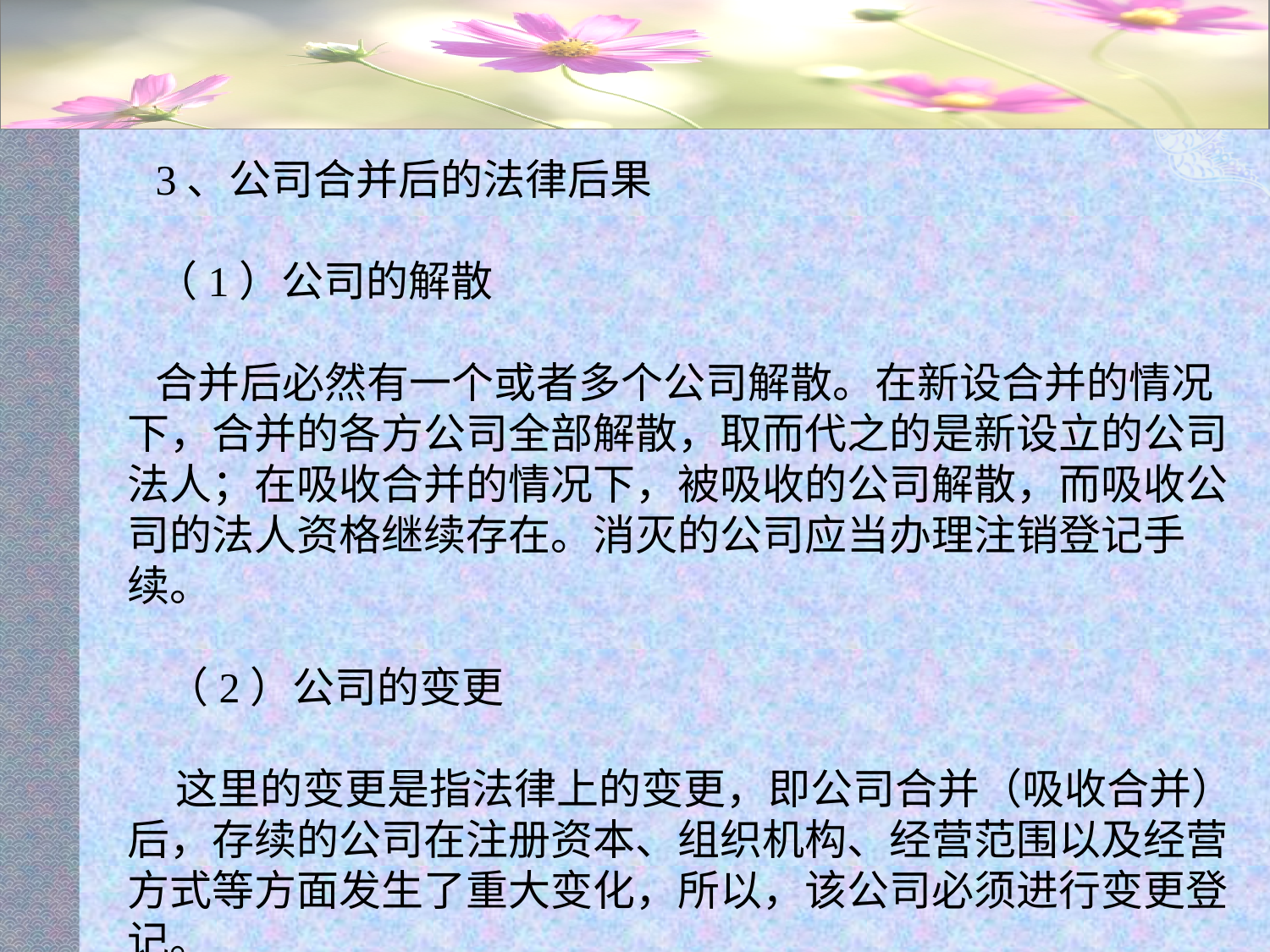

#
3、公司合并后的法律后果

（1）公司的解散

合并后必然有一个或者多个公司解散。在新设合并的情况下，合并的各方公司全部解散，取而代之的是新设立的公司法人；在吸收合并的情况下，被吸收的公司解散，而吸收公司的法人资格继续存在。消灭的公司应当办理注销登记手续。
   （2）公司的变更
    这里的变更是指法律上的变更，即公司合并（吸收合并）后，存续的公司在注册资本、组织机构、经营范围以及经营方式等方面发生了重大变化，所以，该公司必须进行变更登记。